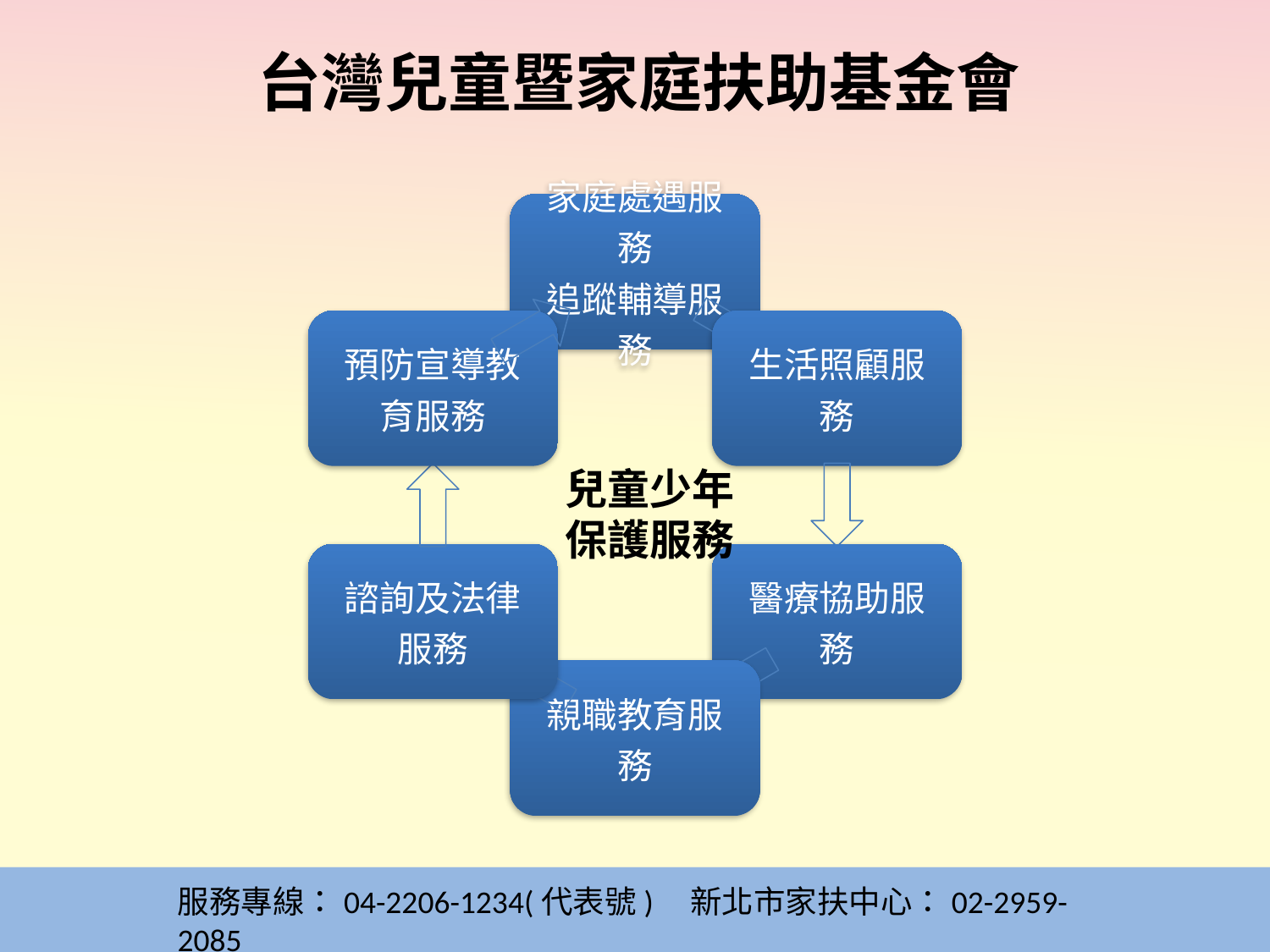

台灣兒童暨家庭扶助基金會
家庭處遇服務
追蹤輔導服務
醫療協助服務
親職教育服務
諮詢及法律服務
兒童少年保護服務
服務專線：04-2206-1234(代表號)    新北市家扶中心：02-2959-2085